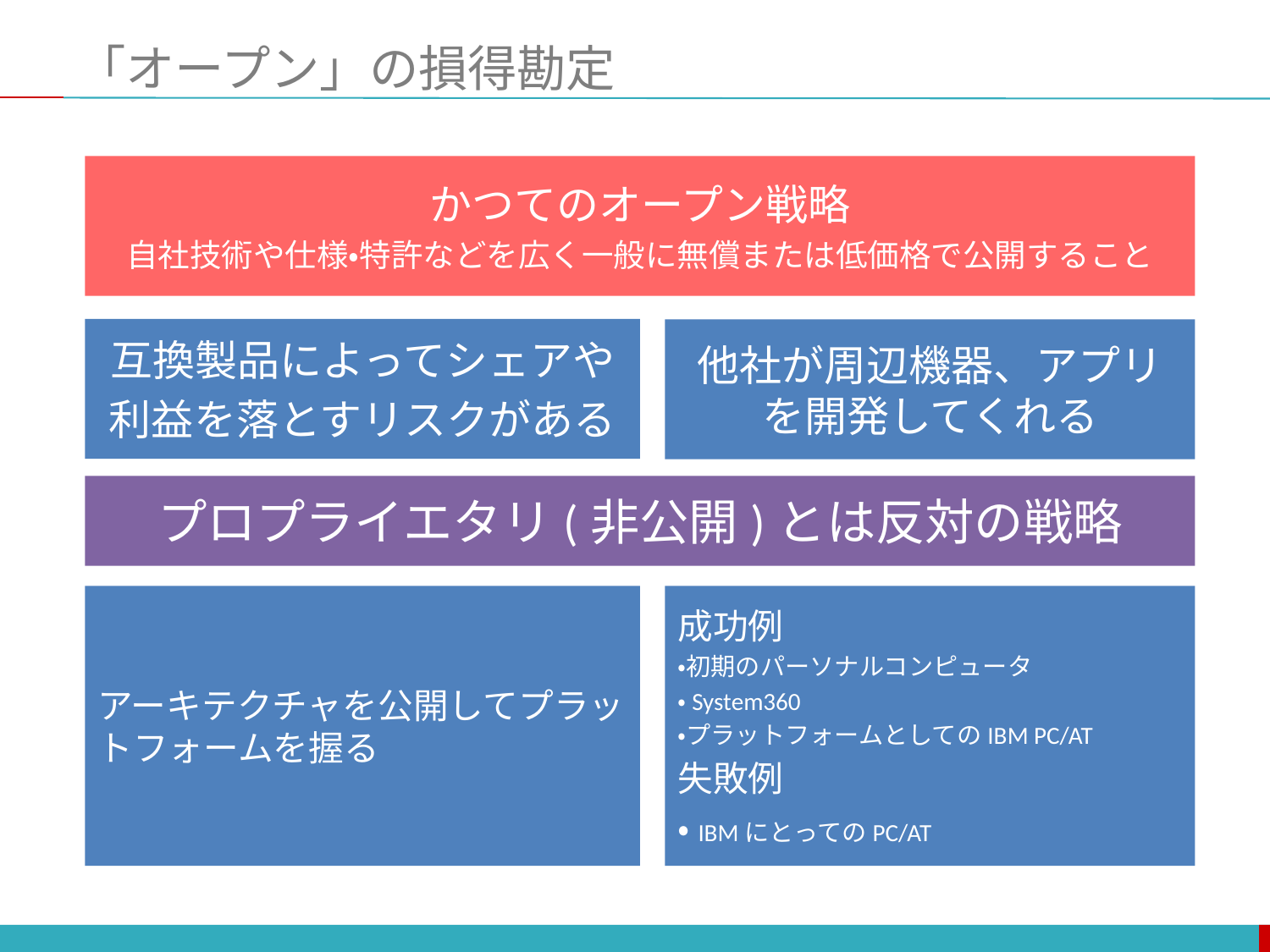

# 「オープン」の損得勘定
かつてのオープン戦略
自社技術や仕様・特許などを広く一般に無償または低価格で公開すること
互換製品によってシェアや
利益を落とすリスクがある
他社が周辺機器、アプリを開発してくれる
プロプライエタリ(非公開)とは反対の戦略
アーキテクチャを公開してプラットフォームを握る
成功例
・初期のパーソナルコンピュータ
・System360
・プラットフォームとしてのIBM PC/AT
失敗例
・IBMにとってのPC/AT